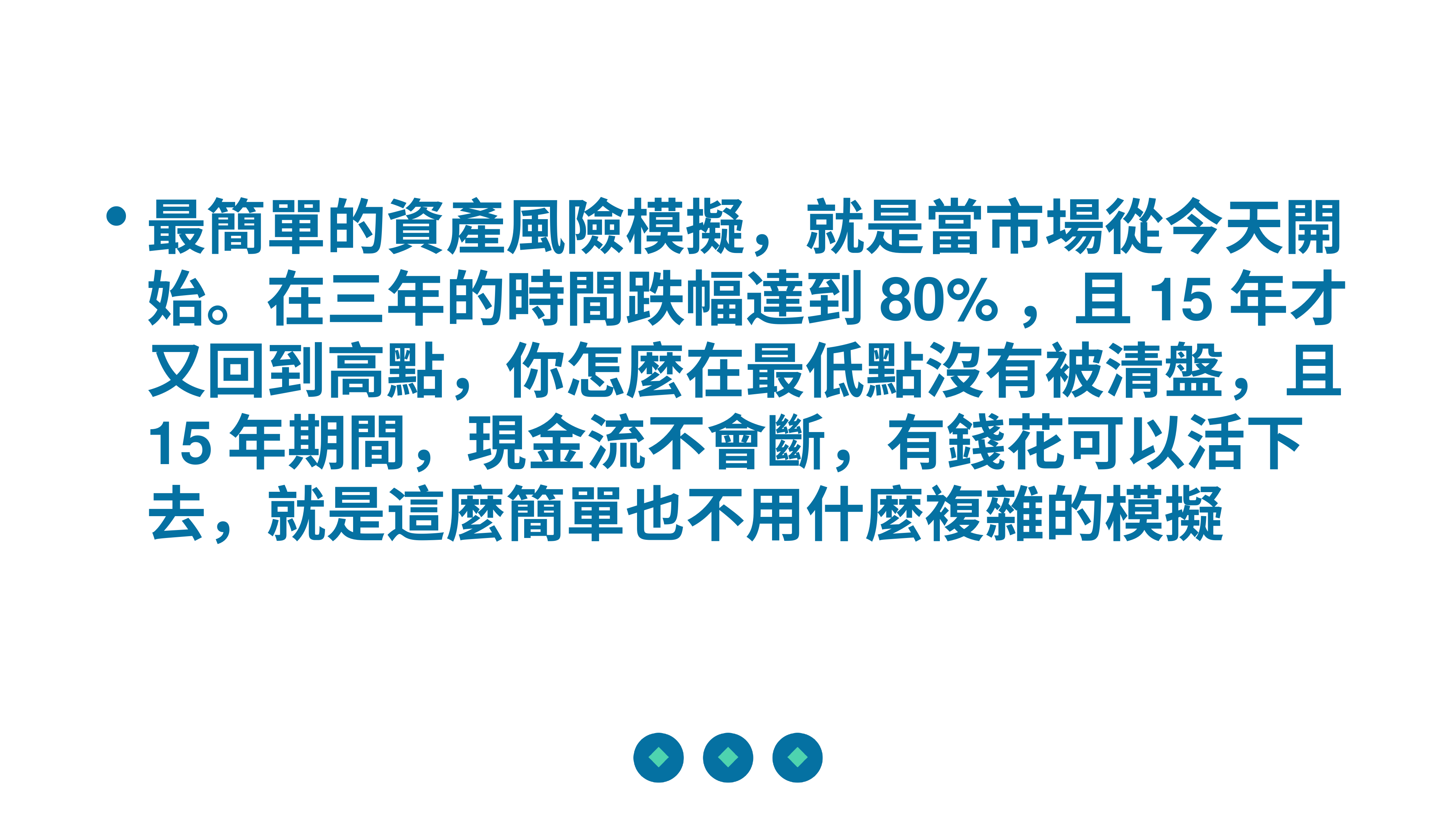

最簡單的資產風險模擬，就是當市場從今天開始。在三年的時間跌幅達到80%，且15年才又回到高點，你怎麼在最低點沒有被清盤，且15年期間，現金流不會斷，有錢花可以活下去，就是這麼簡單也不用什麼複雜的模擬